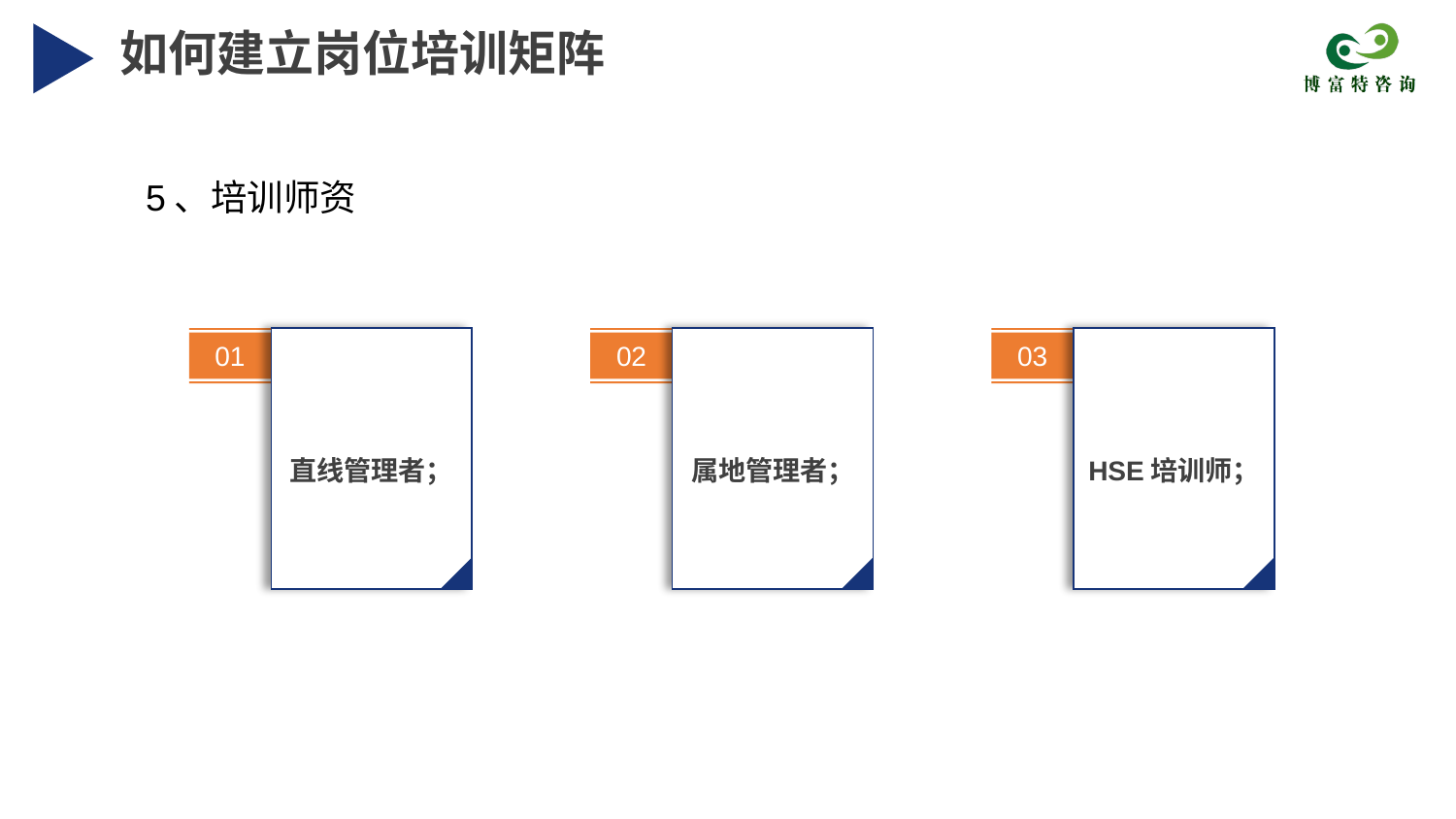

如何建立岗位培训矩阵
5、培训师资
01
直线管理者；

02
属地管理者；

03
HSE培训师；